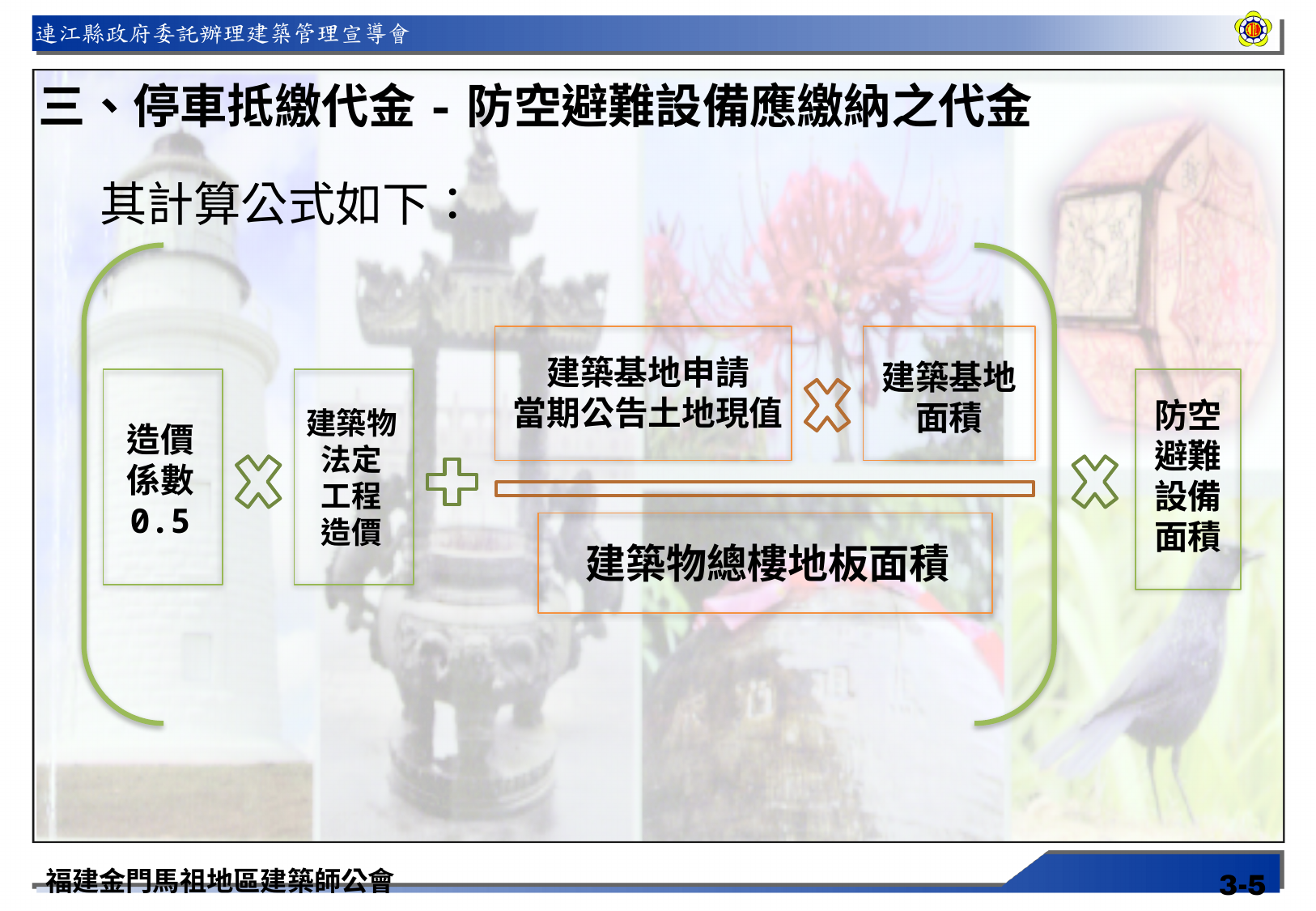

三、停車抵繳代金-防空避難設備應繳納之代金
其計算公式如下：

建築基地申請
當期公告土地現值
建築基地
面積

防空
避難
設備
面積
建築物
法定
工程
造價
造價
係數
0.5

建築物總樓地板面積
福建金門馬祖地區建築師公會
3-5